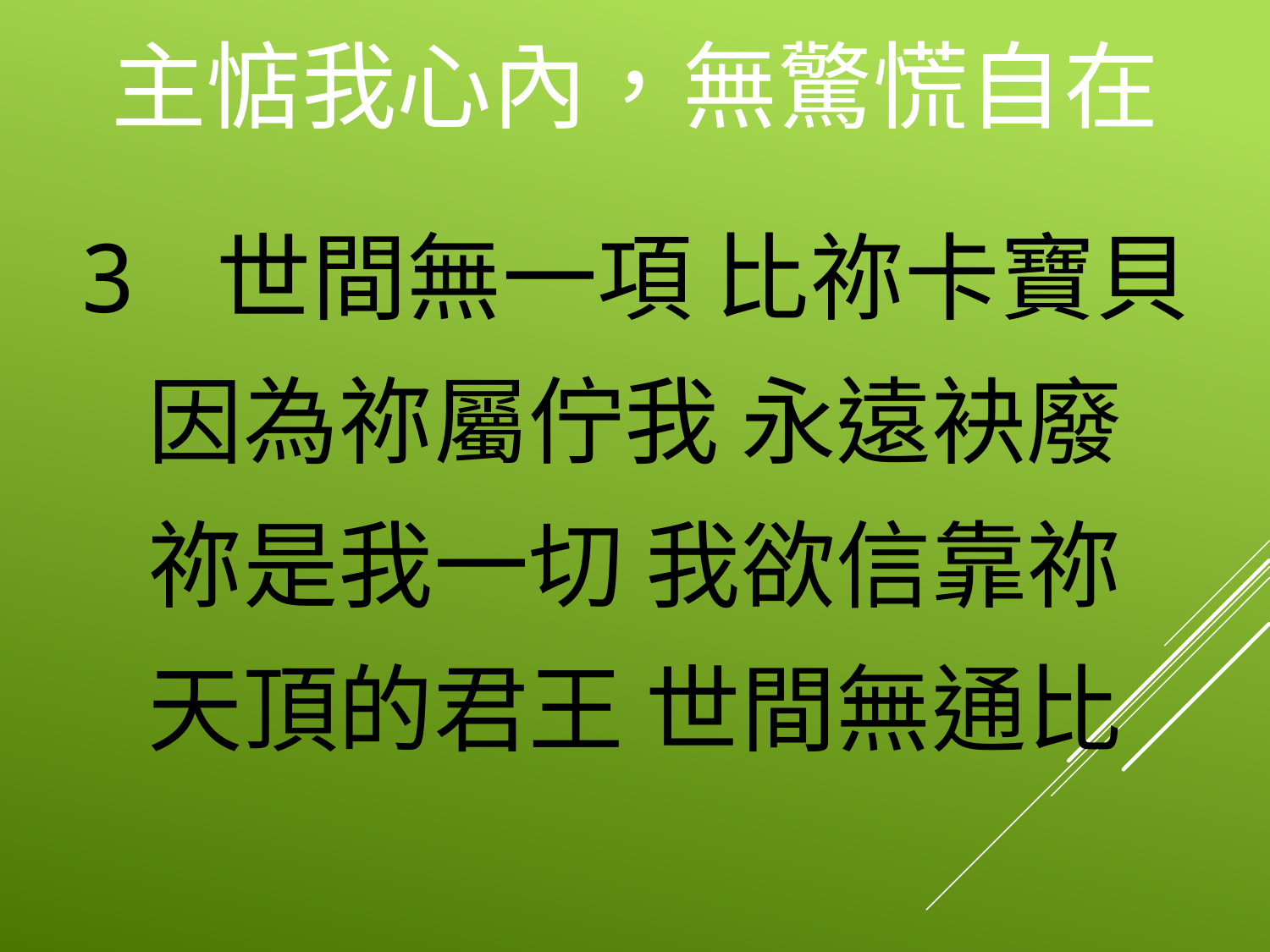

# 主惦我心內，無驚慌自在
3 世間無一項 比祢卡寶貝
因為祢屬佇我 永遠袂廢
祢是我一切 我欲信靠祢
天頂的君王 世間無通比